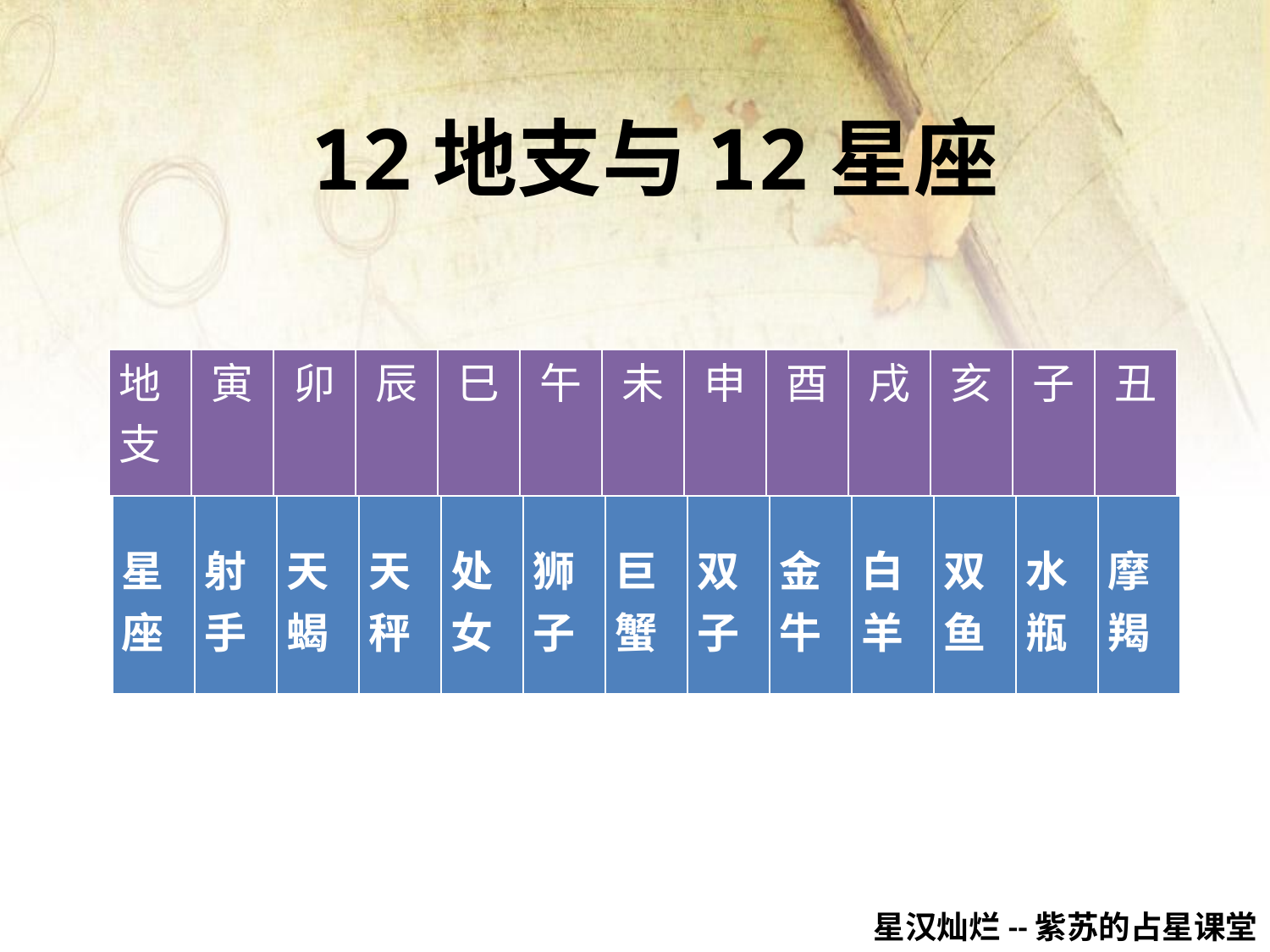

12地支与12星座
| 地支 | 寅 | 卯 | 辰 | 巳 | 午 | 未 | 申 | 酉 | 戌 | 亥 | 子 | 丑 |
| --- | --- | --- | --- | --- | --- | --- | --- | --- | --- | --- | --- | --- |
| 星座 | 射 手 | 天蝎 | 天秤 | 处女 | 狮 子 | 巨蟹 | 双子 | 金牛 | 白羊 | 双鱼 | 水瓶 | 摩羯 |
| --- | --- | --- | --- | --- | --- | --- | --- | --- | --- | --- | --- | --- |
星汉灿烂--紫苏的占星课堂